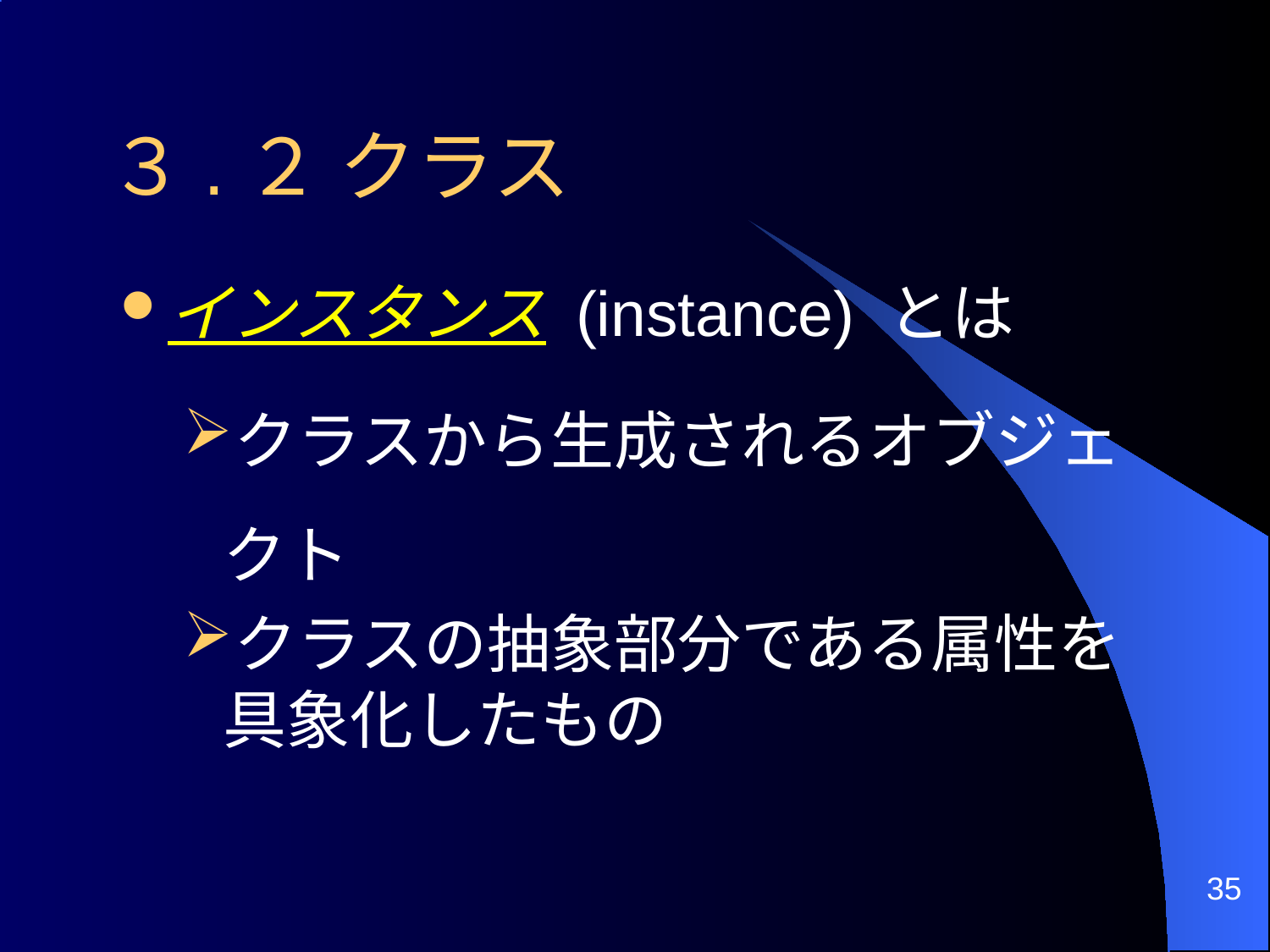

# ３.２ クラス
インスタンス (instance) とは
クラスから生成されるオブジェクト
クラスの抽象部分である属性を具象化したもの
35